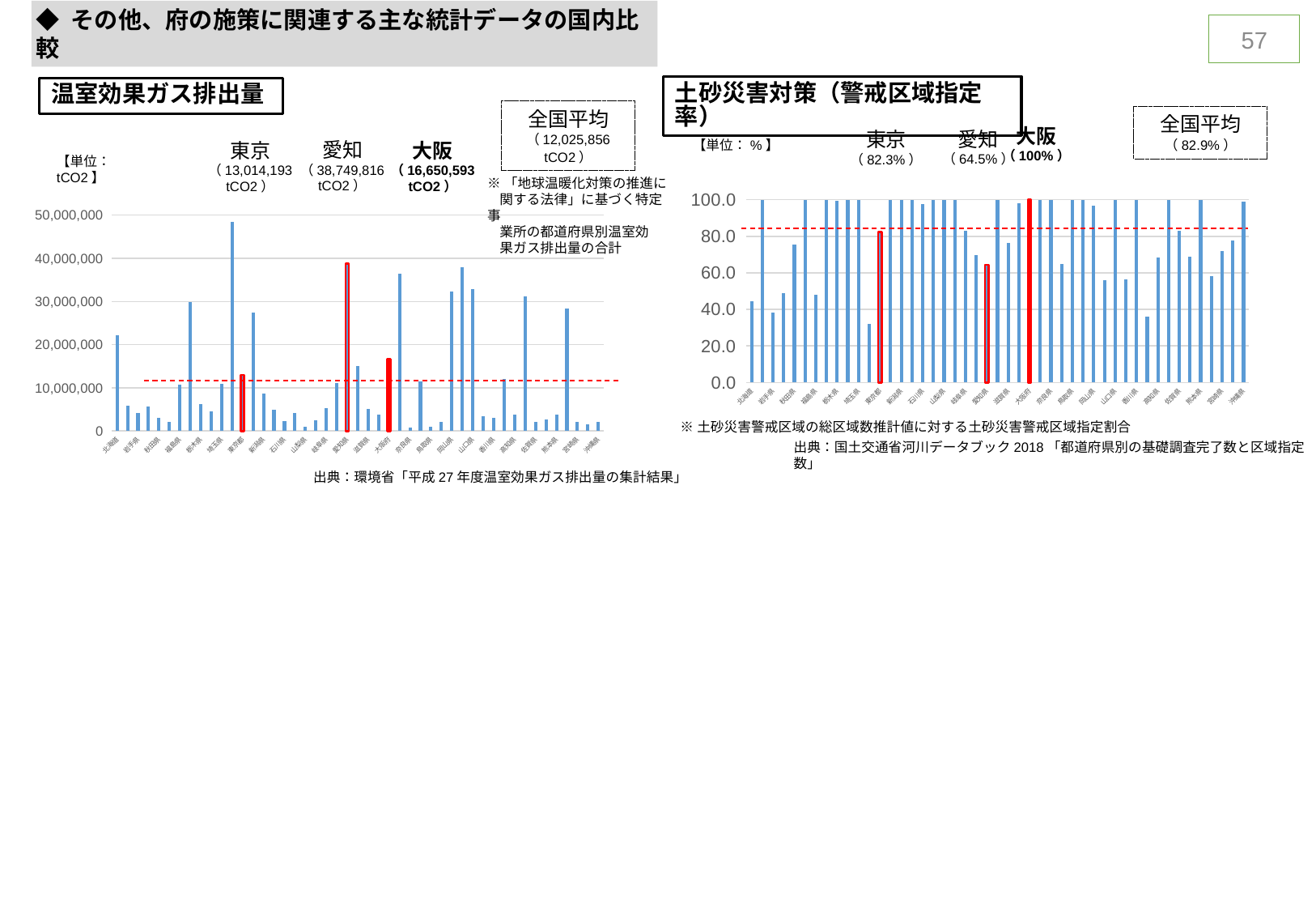

◆ その他、府の施策に関連する主な統計データの国内比較
57
土砂災害対策（警戒区域指定率）
温室効果ガス排出量
全国平均
（12,025,856
tCO2）
全国平均
（82.9%）
大阪
（100%）
愛知
（64.5%）
東京
（82.3%）
【単位：%】
愛知
（38,749,816
tCO2）
東京
（13,014,193
tCO2）
大阪
（16,650,593
tCO2）
【単位：tCO2】

### Chart

| Category |  |
|---|---|
| 北海道 | 22220631.0 |
| 青森県 | 5939713.0 |
| 岩手県 | 4110639.0 |
| 宮城県 | 5718184.0 |
| 秋田県 | 3020025.0 |
| 山形県 | 2199407.0 |
| 福島県 | 10814439.0 |
| 茨城県 | 29918204.0 |
| 栃木県 | 6233824.0 |
| 群馬県 | 4585634.0 |
| 埼玉県 | 11010879.0 |
| 千葉県 | 48493673.690000005 |
| 東京都 | 13014193.0 |
| 神奈川県 | 27357749.8 |
| 新潟県 | 8591659.0 |
| 富山県 | 4951648.0 |
| 石川県 | 2367675.0 |
| 福井県 | 4153652.0 |
| 山梨県 | 941423.0 |
| 長野県 | 2442254.0 |
| 岐阜県 | 5377640.0 |
| 静岡県 | 11094550.0 |
| 愛知県 | 38749815.9 |
| 三重県 | 15084543.5 |
| 滋賀県 | 5127202.1 |
| 京都府 | 3743436.0 |
| 大阪府 | 16650593.0 |
| 兵庫県 | 36529060.0 |
| 奈良県 | 813699.0 |
| 和歌山県 | 11441824.0 |
| 鳥取県 | 1059615.0 |
| 島根県 | 2034817.0 |
| 岡山県 | 32384006.0 |
| 広島県 | 37939691.0 |
| 山口県 | 32941550.0 |
| 徳島県 | 3407477.0 |
| 香川県 | 3048967.0 |
| 愛媛県 | 12022229.0 |
| 高知県 | 3832964.0 |
| 福岡県 | 31185445.0 |
| 佐賀県 | 2021002.0 |
| 長崎県 | 2608847.0 |
| 熊本県 | 3788692.0 |
| 大分県 | 28450551.0 |
| 宮崎県 | 2092845.0 |
| 鹿児島県 | 1624134.0 |
| 沖縄県 | 2074512.0 |
※「地球温暖化対策の推進に
   関する法律」に基づく特定事
   業所の都道府県別温室効
   果ガス排出量の合計

### Chart

| Category |  |
|---|---|
| 北海道 | 44.40677966101695 |
| 青森県 | 100.0 |
| 岩手県 | 38.402564817396154 |
| 宮城県 | 48.726715397311956 |
| 秋田県 | 75.69290826284971 |
| 山形県 | 100.0 |
| 福島県 | 47.93937116372291 |
| 茨城県 | 100.0 |
| 栃木県 | 99.61251862891207 |
| 群馬県 | 100.0 |
| 埼玉県 | 99.98086856705567 |
| 千葉県 | 32.0 |
| 東京都 | 82.27333333333333 |
| 神奈川県 | 100.0 |
| 新潟県 | 100.0 |
| 富山県 | 100.0 |
| 石川県 | 97.77462792345854 |
| 福井県 | 99.87727551646553 |
| 山梨県 | 100.0 |
| 長野県 | 100.0 |
| 岐阜県 | 82.9772348097519 |
| 静岡県 | 69.66959967367869 |
| 愛知県 | 64.45625 |
| 三重県 | 100.0 |
| 滋賀県 | 76.20967741935483 |
| 京都府 | 98.0969668579459 |
| 大阪府 | 100.0 |
| 兵庫県 | 99.75605089448005 |
| 奈良県 | 100.0 |
| 和歌山県 | 64.85499999999999 |
| 鳥取県 | 99.9677315262988 |
| 島根県 | 100.0 |
| 岡山県 | 96.73076923076923 |
| 広島県 | 56.098989898989906 |
| 山口県 | 100.0 |
| 徳島県 | 56.58150064683053 |
| 香川県 | 99.82504373906524 |
| 愛媛県 | 36.135615536537195 |
| 高知県 | 68.5680268427319 |
| 福岡県 | 99.96600181323663 |
| 佐賀県 | 82.87447857413727 |
| 長崎県 | 68.96507936507936 |
| 熊本県 | 99.83570389147069 |
| 大分県 | 58.30957230142566 |
| 宮崎県 | 72.04761904761905 |
| 鹿児島県 | 77.82096069868996 |
| 沖縄県 | 98.90295358649789 |
※土砂災害警戒区域の総区域数推計値に対する土砂災害警戒区域指定割合
出典：国土交通省河川データブック2018「都道府県別の基礎調査完了数と区域指定数」
出典：環境省「平成27年度温室効果ガス排出量の集計結果」